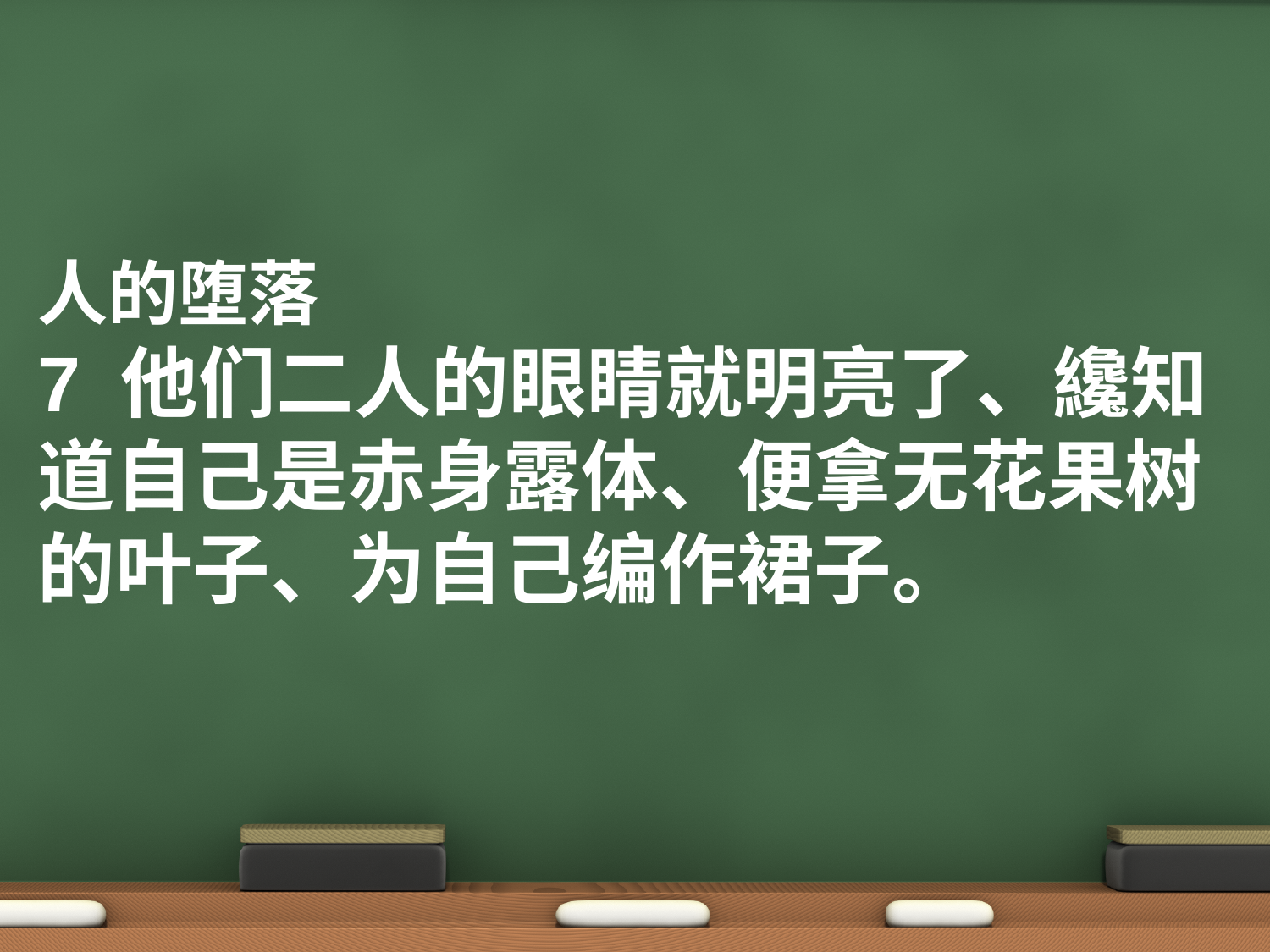

人的堕落
7 他们二人的眼睛就明亮了、纔知道自己是赤身露体、便拿无花果树的叶子、为自己编作裙子。